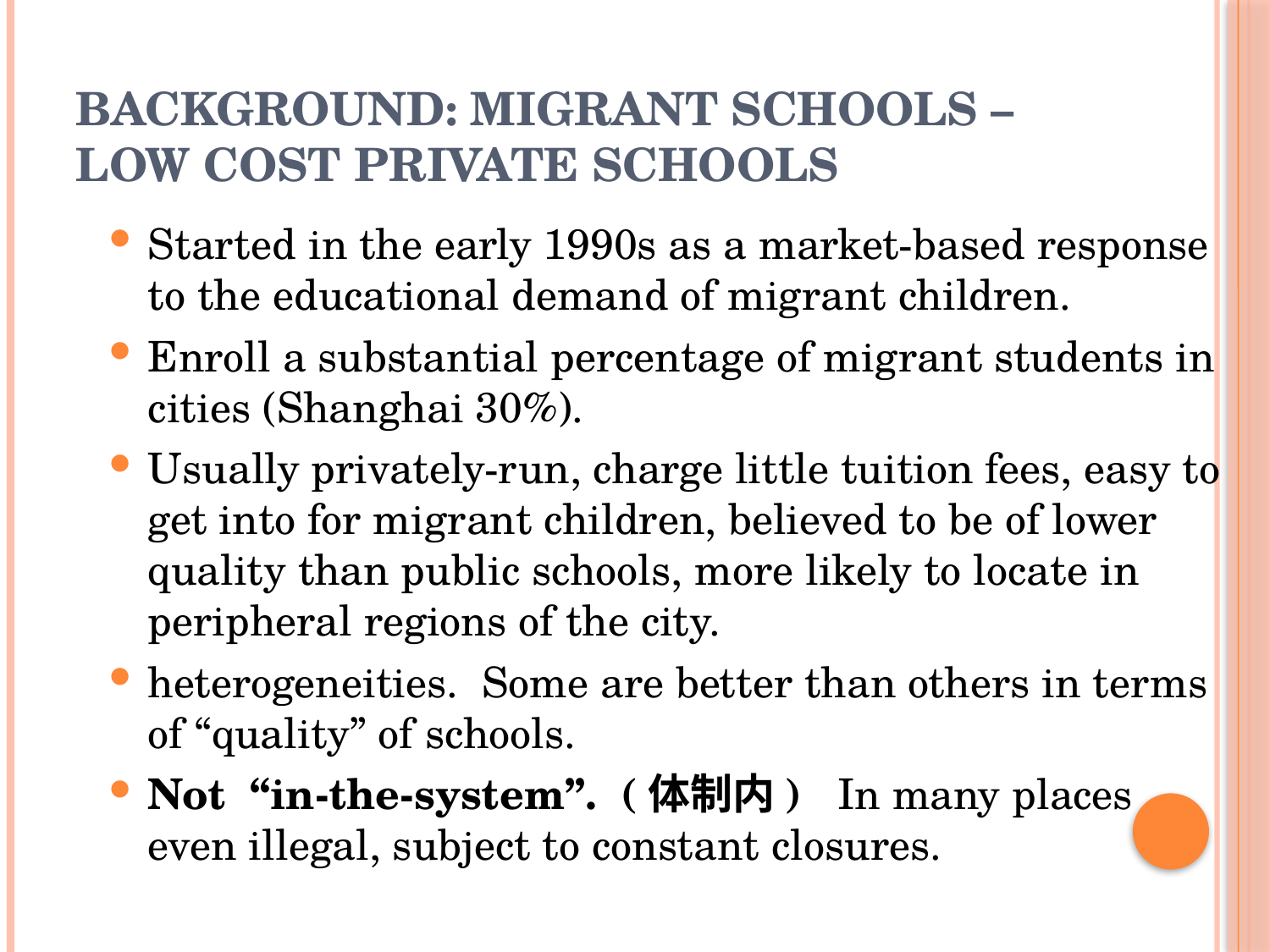

# Background: migrant schools – low cost private schools
Started in the early 1990s as a market-based response to the educational demand of migrant children.
Enroll a substantial percentage of migrant students in cities (Shanghai 30%).
Usually privately-run, charge little tuition fees, easy to get into for migrant children, believed to be of lower quality than public schools, more likely to locate in peripheral regions of the city.
heterogeneities.  Some are better than others in terms of “quality” of schools.
Not  “in-the-system”.  (体制内)   In many places even illegal, subject to constant closures.